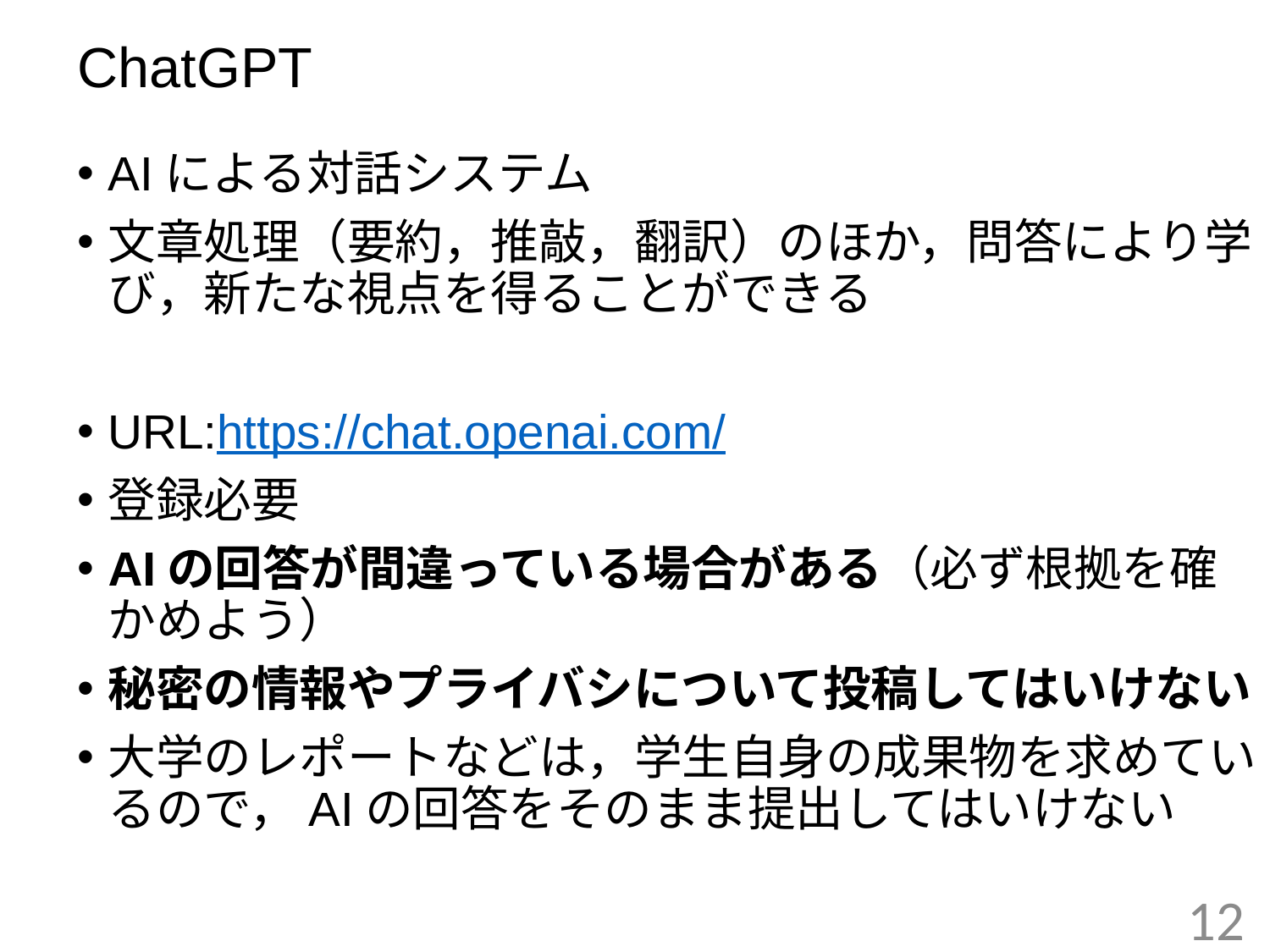

# ChatGPT
AIによる対話システム
文章処理（要約，推敲，翻訳）のほか，問答により学び，新たな視点を得ることができる

URL:https://chat.openai.com/
登録必要
AIの回答が間違っている場合がある（必ず根拠を確かめよう）
秘密の情報やプライバシについて投稿してはいけない
大学のレポートなどは，学生自身の成果物を求めているので，AIの回答をそのまま提出してはいけない
12